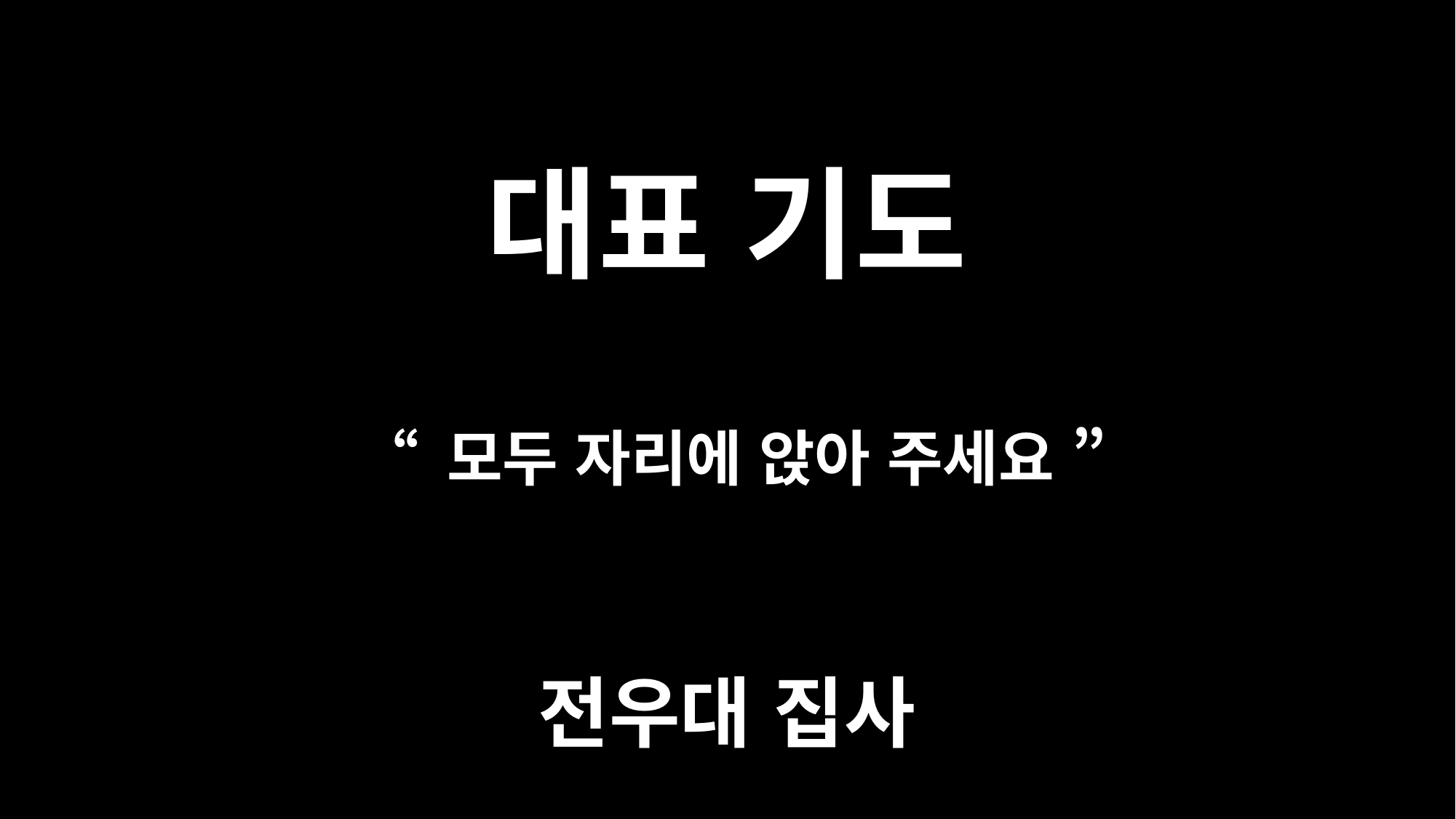

# 대표 기도
“ 모두 자리에 앉아 주세요 ”
전우대 집사